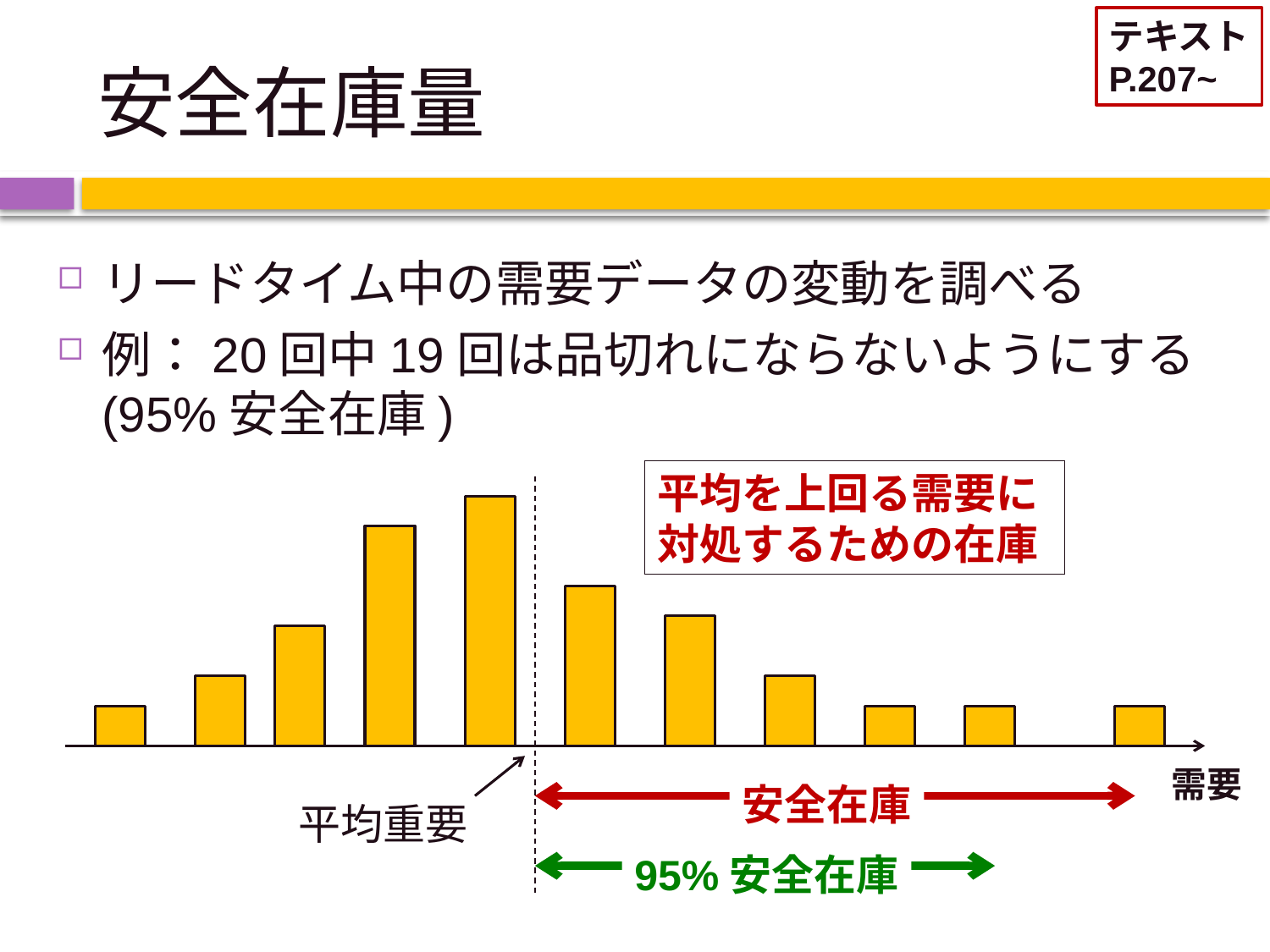

テキスト
P.207~
# 安全在庫量
リードタイム中の需要データの変動を調べる
例：20回中19回は品切れにならないようにする(95%安全在庫)
平均を上回る需要に対処するための在庫

需要
安全在庫
平均重要
95%安全在庫